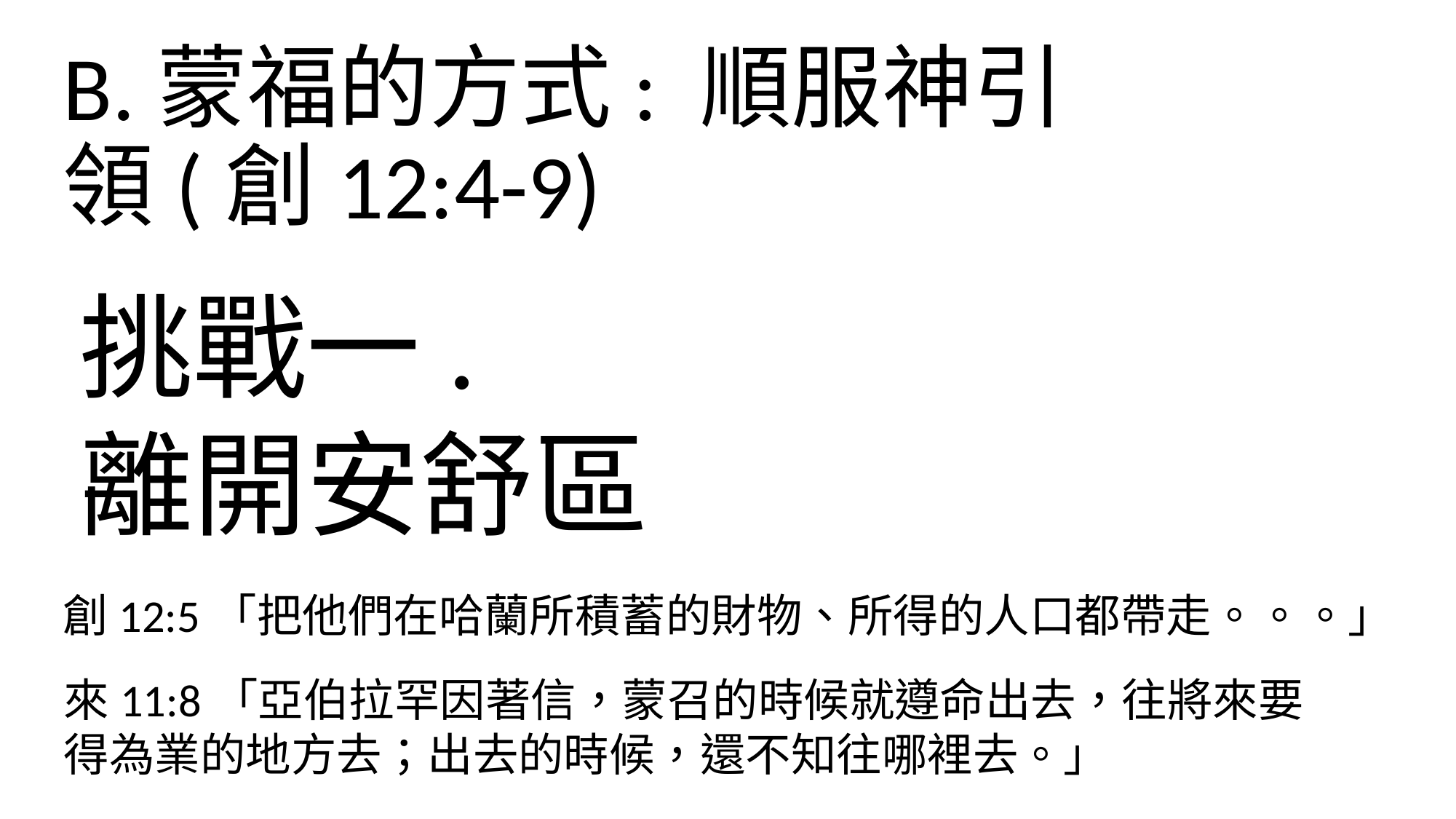

# B.蒙福的方式: 順服神引領(創12:4-9)
挑戰一.
離開安舒區
創12:5「把他們在哈蘭所積蓄的財物、所得的人口都帶走。。。」
來11:8「亞伯拉罕因著信，蒙召的時候就遵命出去，往將來要得為業的地方去；出去的時候，還不知往哪裡去。」